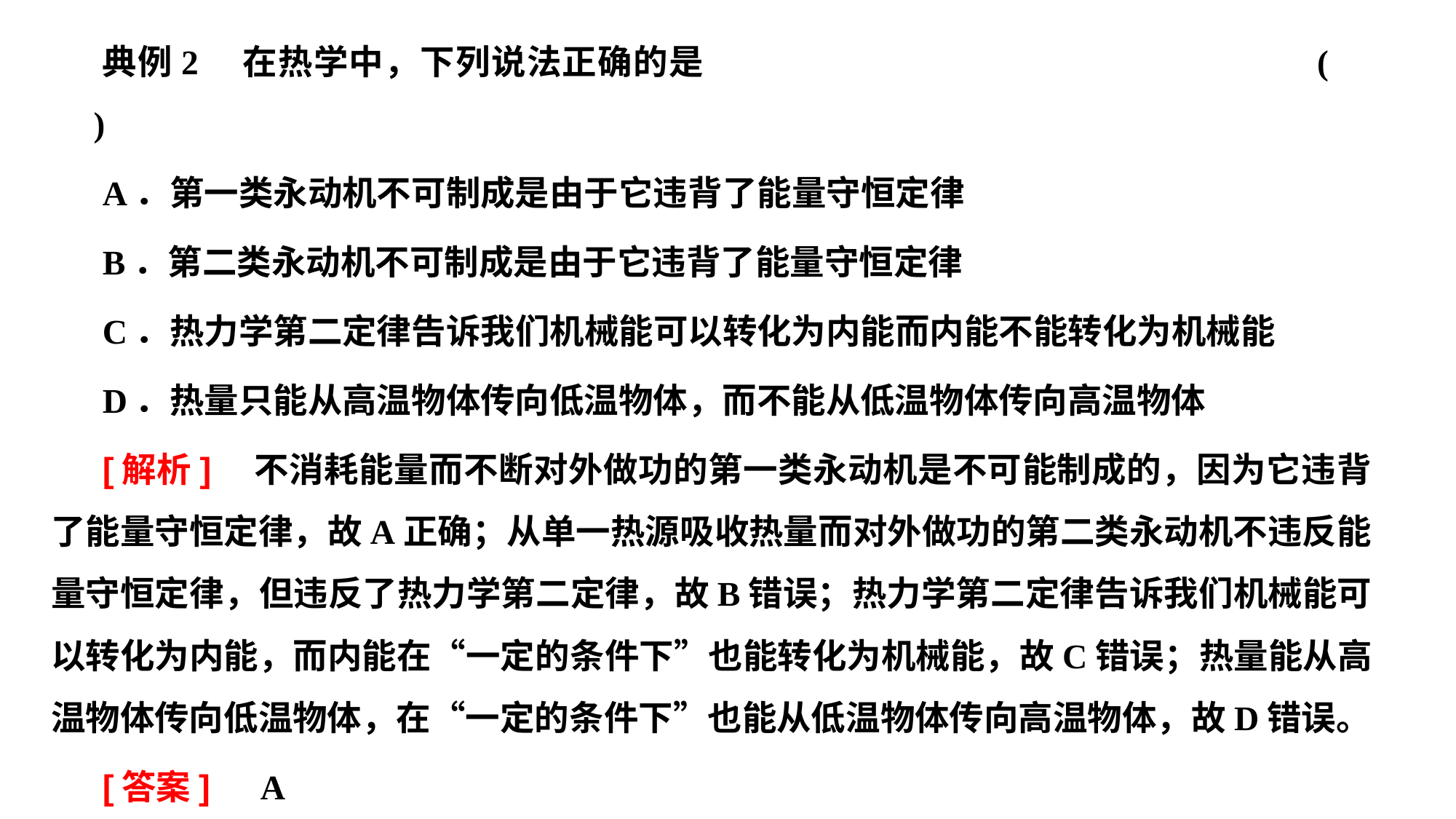

典例2　在热学中，下列说法正确的是						(　　)
A．第一类永动机不可制成是由于它违背了能量守恒定律
B．第二类永动机不可制成是由于它违背了能量守恒定律
C．热力学第二定律告诉我们机械能可以转化为内能而内能不能转化为机械能
D．热量只能从高温物体传向低温物体，而不能从低温物体传向高温物体
[解析]　不消耗能量而不断对外做功的第一类永动机是不可能制成的，因为它违背了能量守恒定律，故A正确；从单一热源吸收热量而对外做功的第二类永动机不违反能量守恒定律，但违反了热力学第二定律，故B错误；热力学第二定律告诉我们机械能可以转化为内能，而内能在“一定的条件下”也能转化为机械能，故C错误；热量能从高温物体传向低温物体，在“一定的条件下”也能从低温物体传向高温物体，故D错误。
[答案]　A